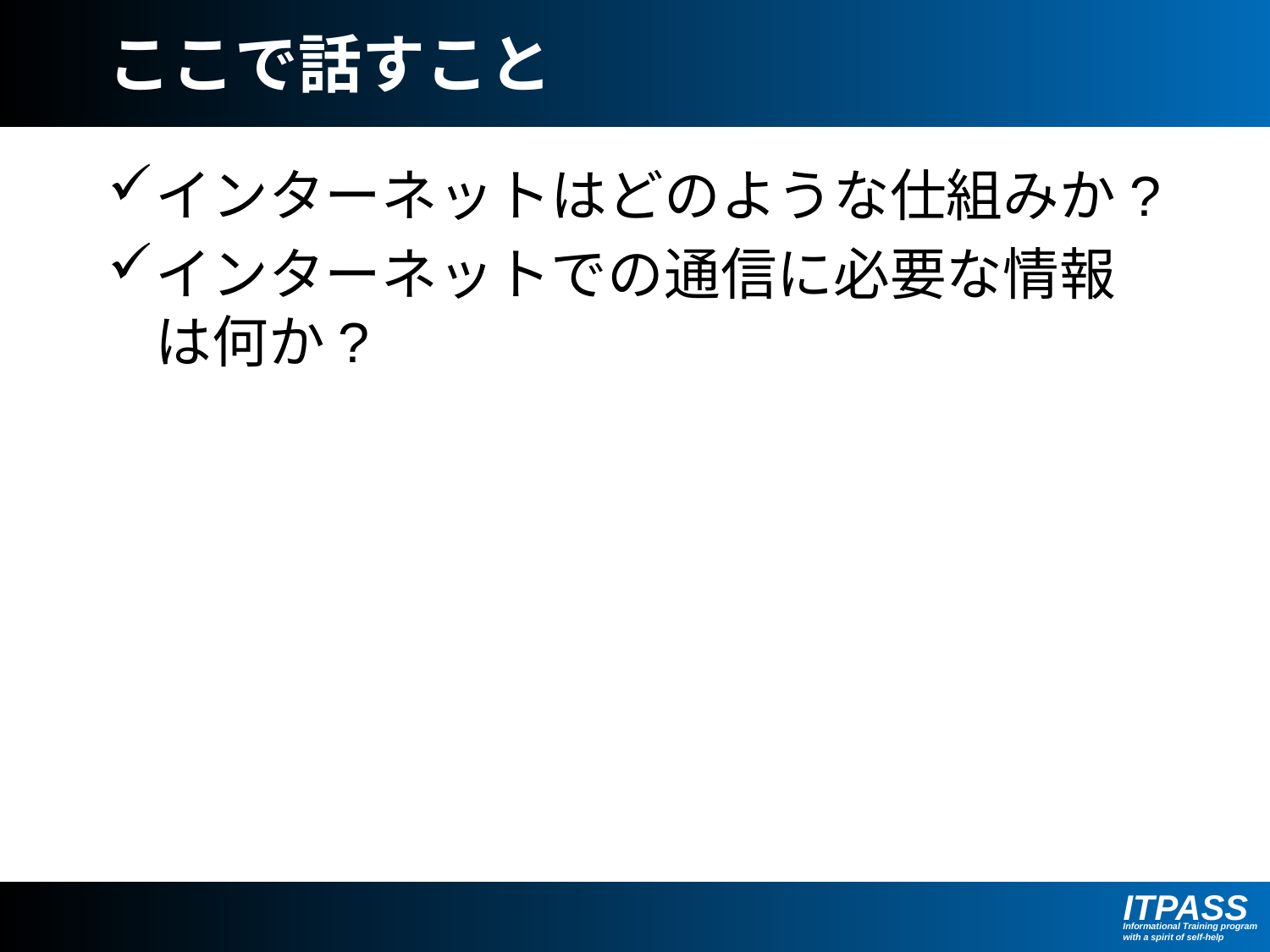

# ここで話すこと
インターネットはどのような仕組みか?
インターネットでの通信に必要な情報は何か?